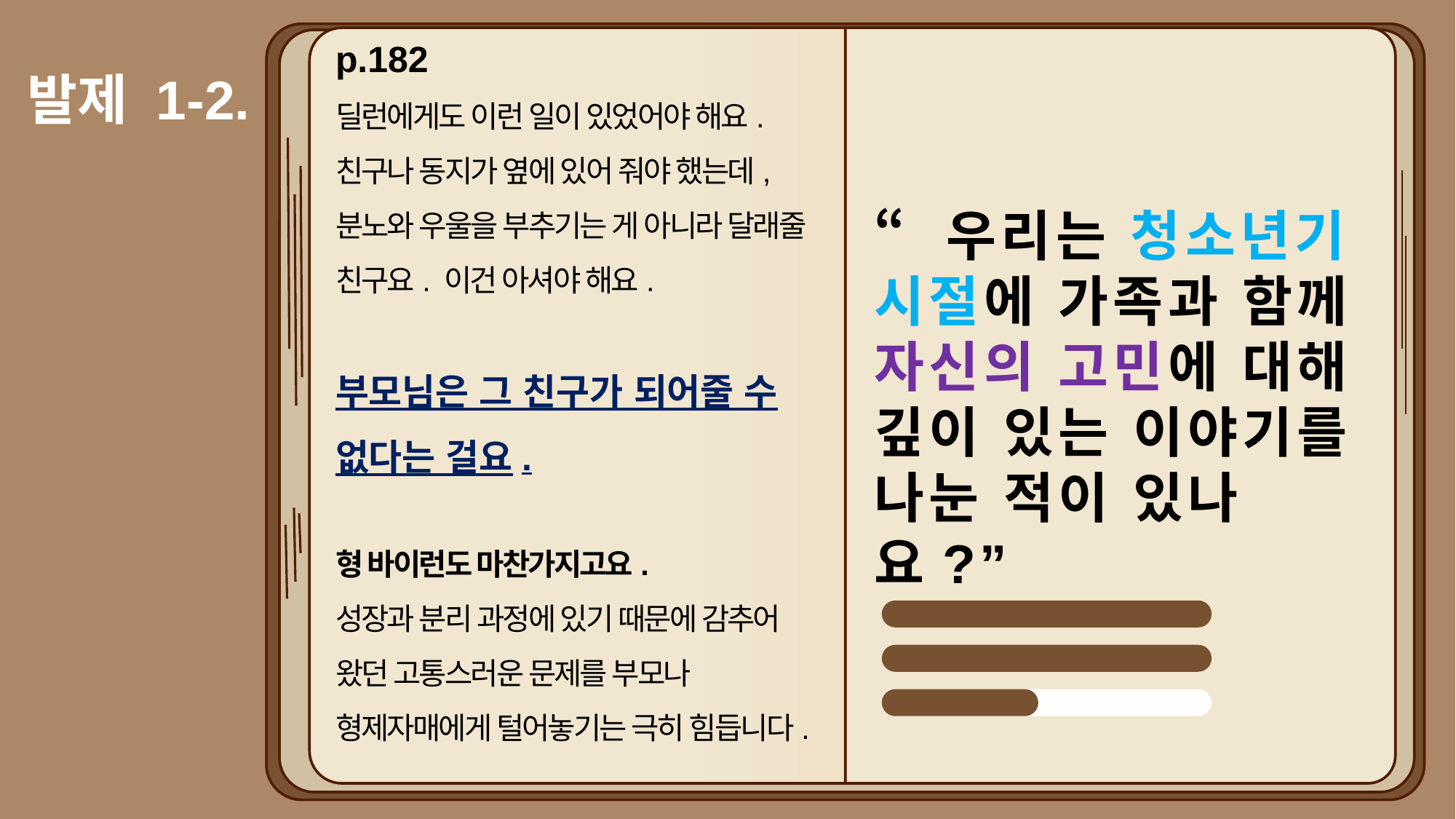

# p.182 딜런에게도 이런 일이 있었어야 해요. 친구나 동지가 옆에 있어 줘야 했는데, 분노와 우울을 부추기는 게 아니라 달래줄 친구요. 이건 아셔야 해요. 부모님은 그 친구가 되어줄 수 없다는 걸요. 형 바이런도 마찬가지고요. 성장과 분리 과정에 있기 때문에 감추어 왔던 고통스러운 문제를 부모나 형제자매에게 털어놓기는 극히 힘듭니다.
발제 1-2.

“우리는 청소년기 시절에 가족과 함께 자신의 고민에 대해 깊이 있는 이야기를 나눈 적이 있나요?”